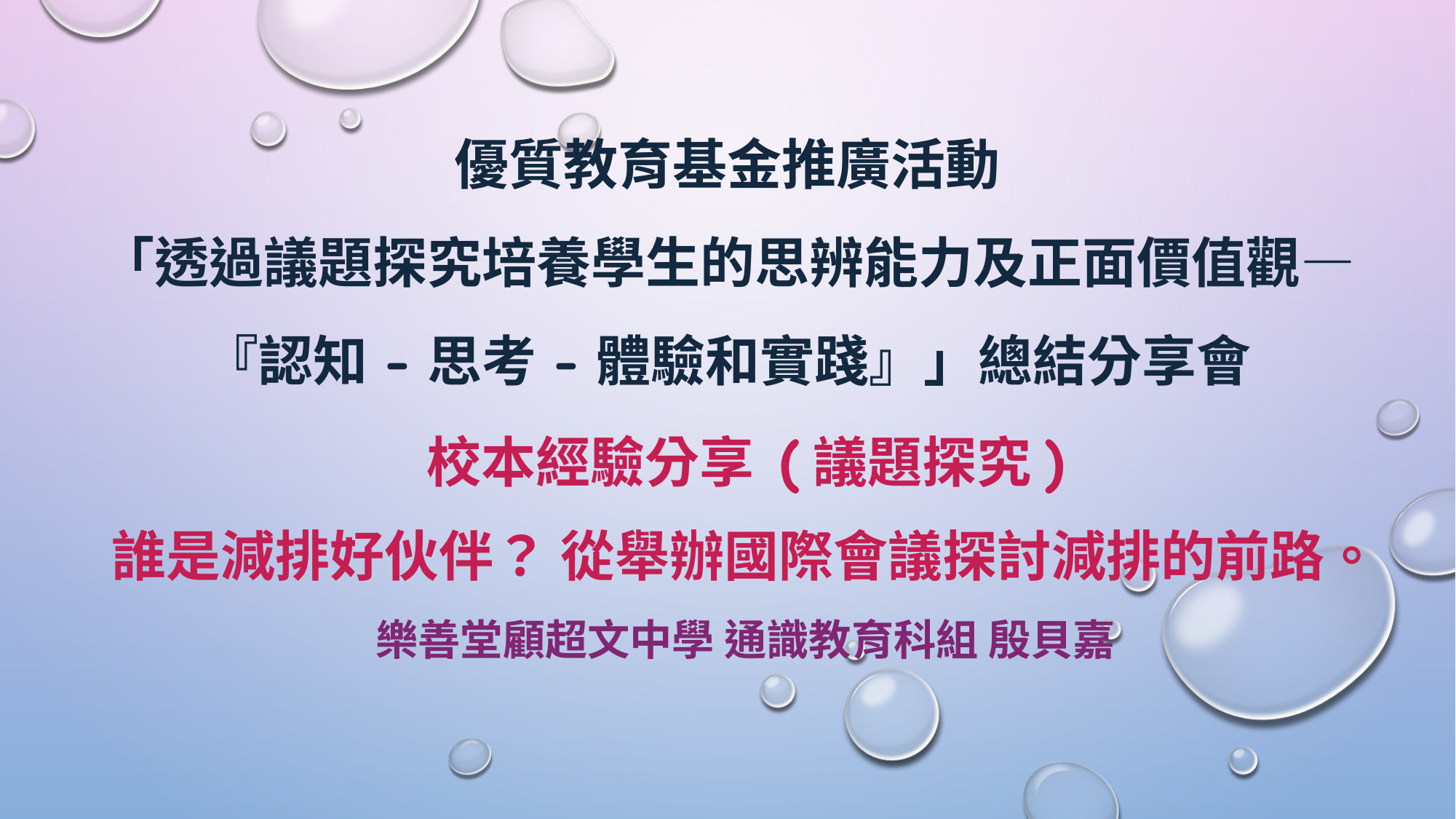

# 優質教育基金推廣活動 「透過議題探究培養學生的思辨能力及正面價值觀— 『認知-思考-體驗和實踐』」總結分享會
校本經驗分享 (議題探究)
誰是減排好伙伴？ 從舉辦國際會議探討減排的前路。
樂善堂顧超文中學 通識教育科組 殷貝嘉